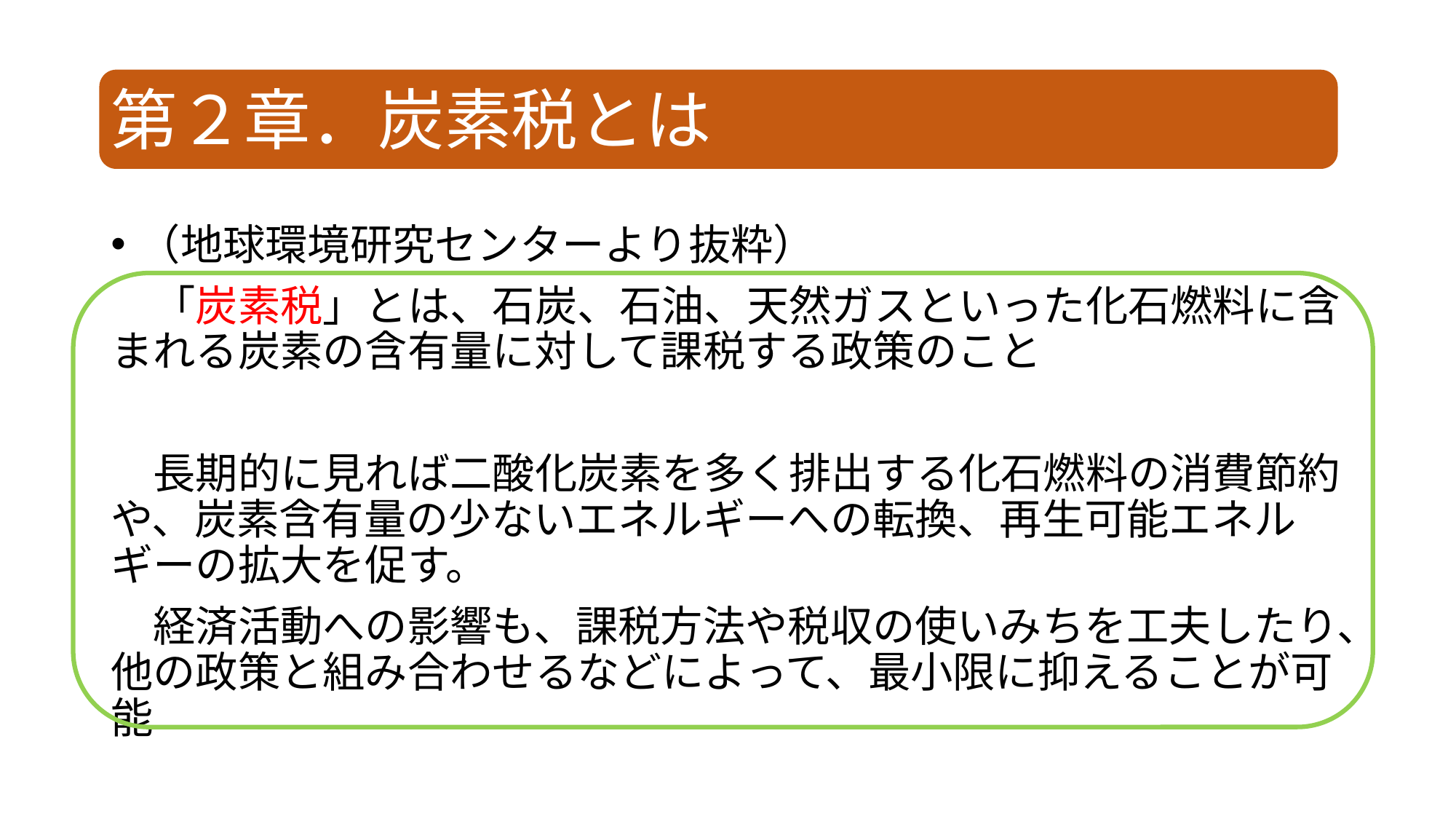

# 第２章．炭素税とは

（地球環境研究センターより抜粋）
　「炭素税」とは、石炭、石油、天然ガスといった化石燃料に含まれる炭素の含有量に対して課税する政策のこと

　長期的に見れば二酸化炭素を多く排出する化石燃料の消費節約や、炭素含有量の少ないエネルギーへの転換、再生可能エネルギーの拡大を促す。
　経済活動への影響も、課税方法や税収の使いみちを工夫したり、他の政策と組み合わせるなどによって、最小限に抑えることが可能